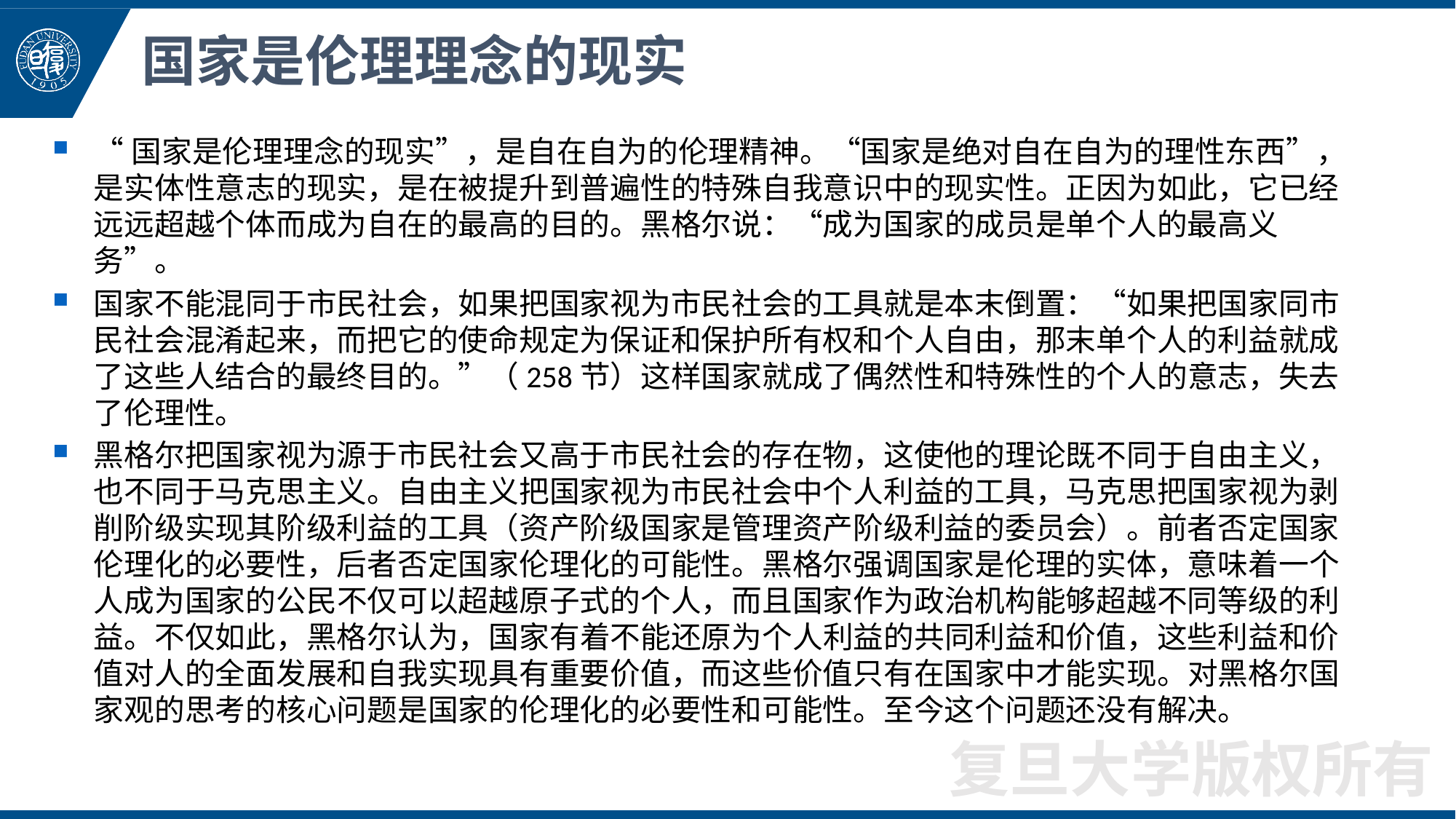

# 国家是伦理理念的现实
“国家是伦理理念的现实”，是自在自为的伦理精神。“国家是绝对自在自为的理性东西”，是实体性意志的现实，是在被提升到普遍性的特殊自我意识中的现实性。正因为如此，它已经远远超越个体而成为自在的最高的目的。黑格尔说：“成为国家的成员是单个人的最高义务”。
国家不能混同于市民社会，如果把国家视为市民社会的工具就是本末倒置：“如果把国家同市民社会混淆起来，而把它的使命规定为保证和保护所有权和个人自由，那末单个人的利益就成了这些人结合的最终目的。”（258节）这样国家就成了偶然性和特殊性的个人的意志，失去了伦理性。
黑格尔把国家视为源于市民社会又高于市民社会的存在物，这使他的理论既不同于自由主义，也不同于马克思主义。自由主义把国家视为市民社会中个人利益的工具，马克思把国家视为剥削阶级实现其阶级利益的工具（资产阶级国家是管理资产阶级利益的委员会）。前者否定国家伦理化的必要性，后者否定国家伦理化的可能性。黑格尔强调国家是伦理的实体，意味着一个人成为国家的公民不仅可以超越原子式的个人，而且国家作为政治机构能够超越不同等级的利益。不仅如此，黑格尔认为，国家有着不能还原为个人利益的共同利益和价值，这些利益和价值对人的全面发展和自我实现具有重要价值，而这些价值只有在国家中才能实现。对黑格尔国家观的思考的核心问题是国家的伦理化的必要性和可能性。至今这个问题还没有解决。